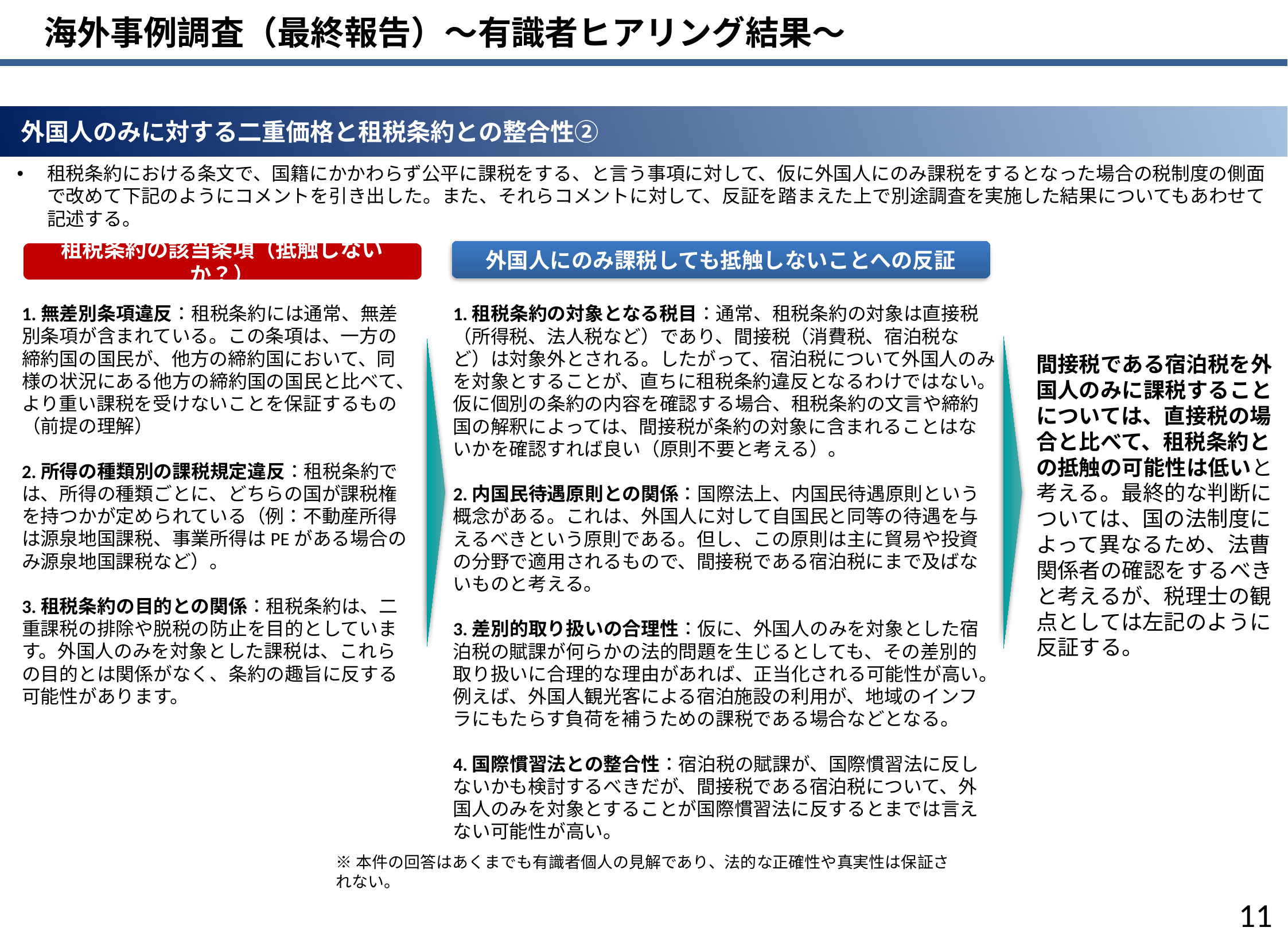

海外事例調査（最終報告）～有識者ヒアリング結果～
 外国人のみに対する二重価格と租税条約との整合性②
租税条約における条文で、国籍にかかわらず公平に課税をする、と言う事項に対して、仮に外国人にのみ課税をするとなった場合の税制度の側面で改めて下記のようにコメントを引き出した。また、それらコメントに対して、反証を踏まえた上で別途調査を実施した結果についてもあわせて記述する。
外国人にのみ課税しても抵触しないことへの反証
租税条約の該当条項（抵触しないか？）
1.無差別条項違反：租税条約には通常、無差別条項が含まれている。この条項は、一方の締約国の国民が、他方の締約国において、同様の状況にある他方の締約国の国民と比べて、より重い課税を受けないことを保証するもの（前提の理解）

2.所得の種類別の課税規定違反：租税条約では、所得の種類ごとに、どちらの国が課税権を持つかが定められている（例：不動産所得は源泉地国課税、事業所得はPEがある場合のみ源泉地国課税など）。

3.租税条約の目的との関係：租税条約は、二重課税の排除や脱税の防止を目的としています。外国人のみを対象とした課税は、これらの目的とは関係がなく、条約の趣旨に反する可能性があります。
1.租税条約の対象となる税目：通常、租税条約の対象は直接税（所得税、法人税など）であり、間接税（消費税、宿泊税など）は対象外とされる。したがって、宿泊税について外国人のみを対象とすることが、直ちに租税条約違反となるわけではない。仮に個別の条約の内容を確認する場合、租税条約の文言や締約国の解釈によっては、間接税が条約の対象に含まれることはないかを確認すれば良い（原則不要と考える）。

2.内国民待遇原則との関係：国際法上、内国民待遇原則という概念がある。これは、外国人に対して自国民と同等の待遇を与えるべきという原則である。但し、この原則は主に貿易や投資の分野で適用されるもので、間接税である宿泊税にまで及ばないものと考える。

3.差別的取り扱いの合理性：仮に、外国人のみを対象とした宿泊税の賦課が何らかの法的問題を生じるとしても、その差別的取り扱いに合理的な理由があれば、正当化される可能性が高い。例えば、外国人観光客による宿泊施設の利用が、地域のインフラにもたらす負荷を補うための課税である場合などとなる。

4.国際慣習法との整合性：宿泊税の賦課が、国際慣習法に反しないかも検討するべきだが、間接税である宿泊税について、外国人のみを対象とすることが国際慣習法に反するとまでは言えない可能性が高い。
間接税である宿泊税を外国人のみに課税することについては、直接税の場合と比べて、租税条約との抵触の可能性は低いと考える。最終的な判断については、国の法制度によって異なるため、法曹関係者の確認をするべきと考えるが、税理士の観点としては左記のように反証する。

※本件の回答はあくまでも有識者個人の見解であり、法的な正確性や真実性は保証されない。
11